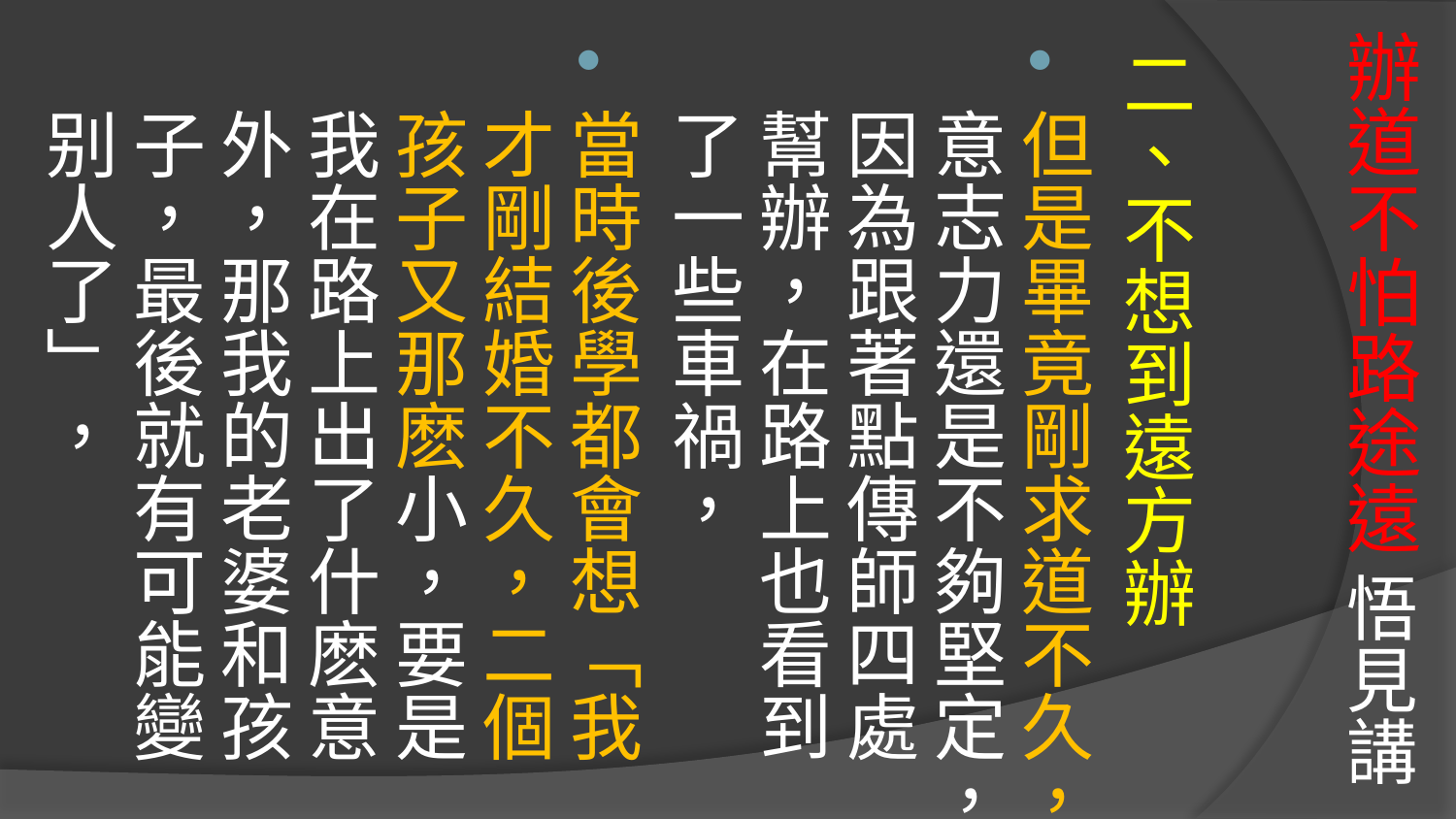

# 辦道不怕路途遠 悟見講
二、不想到遠方辦
但是畢竟剛求道不久，意志力還是不夠堅定，因為跟著點傳師四處幫辦，在路上也看到了一些車禍，
當時後學都會想「我才剛結婚不久，二個孩子又那麽小，要是我在路上出了什麽意外，那我的老婆和孩子，最後就有可能變别人了」，